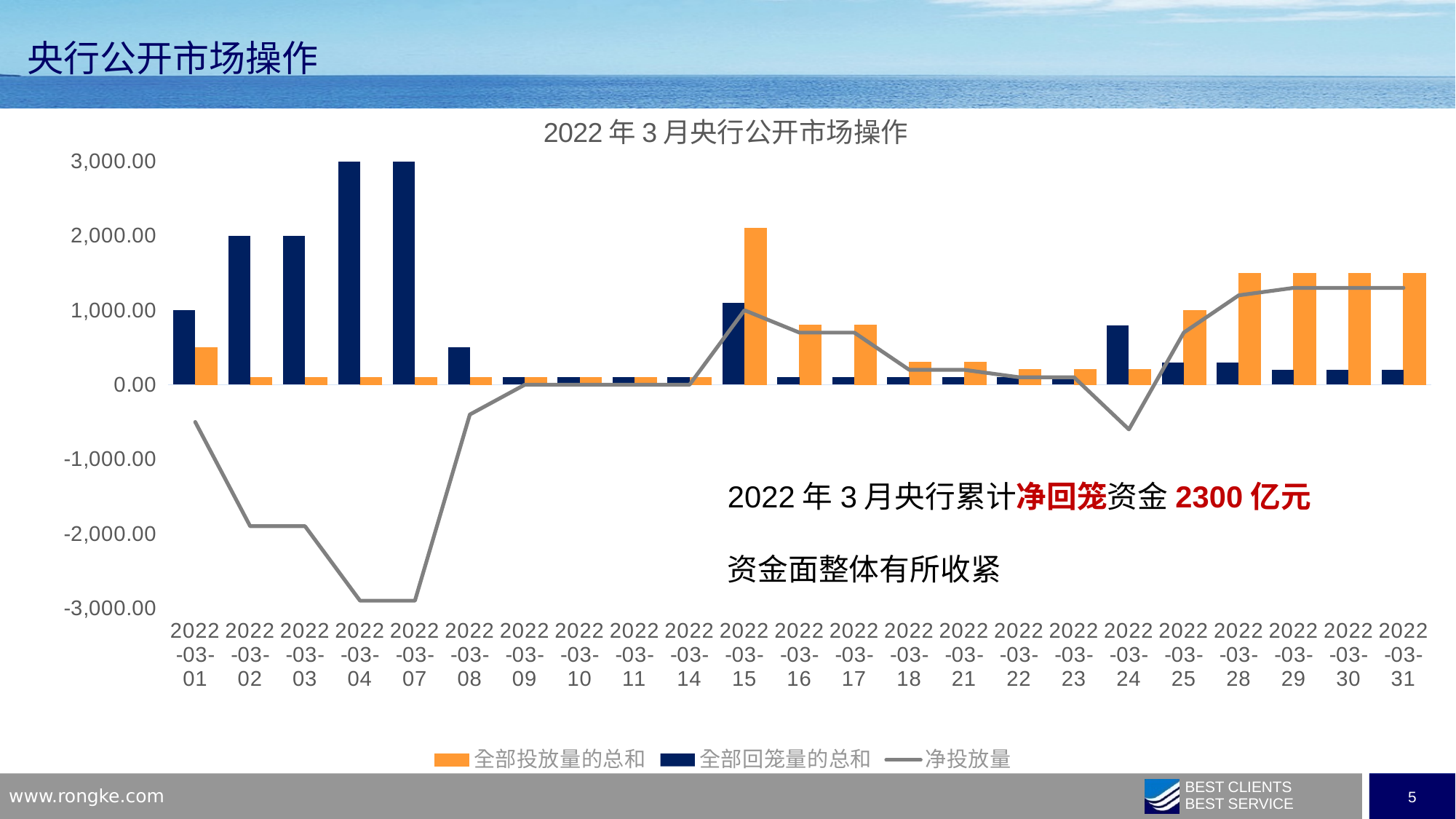

# 央行公开市场操作

### Chart: 2022年3月央行公开市场操作

| Category | 全部投放量的总和 | 全部回笼量的总和 | 净投放量 |
|---|---|---|---|
| 2022-03-31 | 1500.0 | 200.0 | 1300.0 |
| 2022-03-30 | 1500.0 | 200.0 | 1300.0 |
| 2022-03-29 | 1500.0 | 200.0 | 1300.0 |
| 2022-03-28 | 1500.0 | 300.0 | 1200.0 |
| 2022-03-25 | 1000.0 | 300.0 | 700.0 |
| 2022-03-24 | 200.0 | 800.0 | -600.0 |
| 2022-03-23 | 200.0 | 100.0 | 100.0 |
| 2022-03-22 | 200.0 | 100.0 | 100.0 |
| 2022-03-21 | 300.0 | 100.0 | 200.0 |
| 2022-03-18 | 300.0 | 100.0 | 200.0 |
| 2022-03-17 | 800.0 | 100.0 | 700.0 |
| 2022-03-16 | 800.0 | 100.0 | 700.0 |
| 2022-03-15 | 2100.0 | 1100.0 | 1000.0 |
| 2022-03-14 | 100.0 | 100.0 | 0.0 |
| 2022-03-11 | 100.0 | 100.0 | 0.0 |
| 2022-03-10 | 100.0 | 100.0 | 0.0 |
| 2022-03-09 | 100.0 | 100.0 | 0.0 |
| 2022-03-08 | 100.0 | 500.0 | -400.0 |
| 2022-03-07 | 100.0 | 3000.0 | -2900.0 |
| 2022-03-04 | 100.0 | 3000.0 | -2900.0 |
| 2022-03-03 | 100.0 | 2000.0 | -1900.0 |
| 2022-03-02 | 100.0 | 2000.0 | -1900.0 |
| 2022-03-01 | 500.0 | 1000.0 | -500.0 |
2022年3月央行累计净回笼资金2300亿元
资金面整体有所收紧